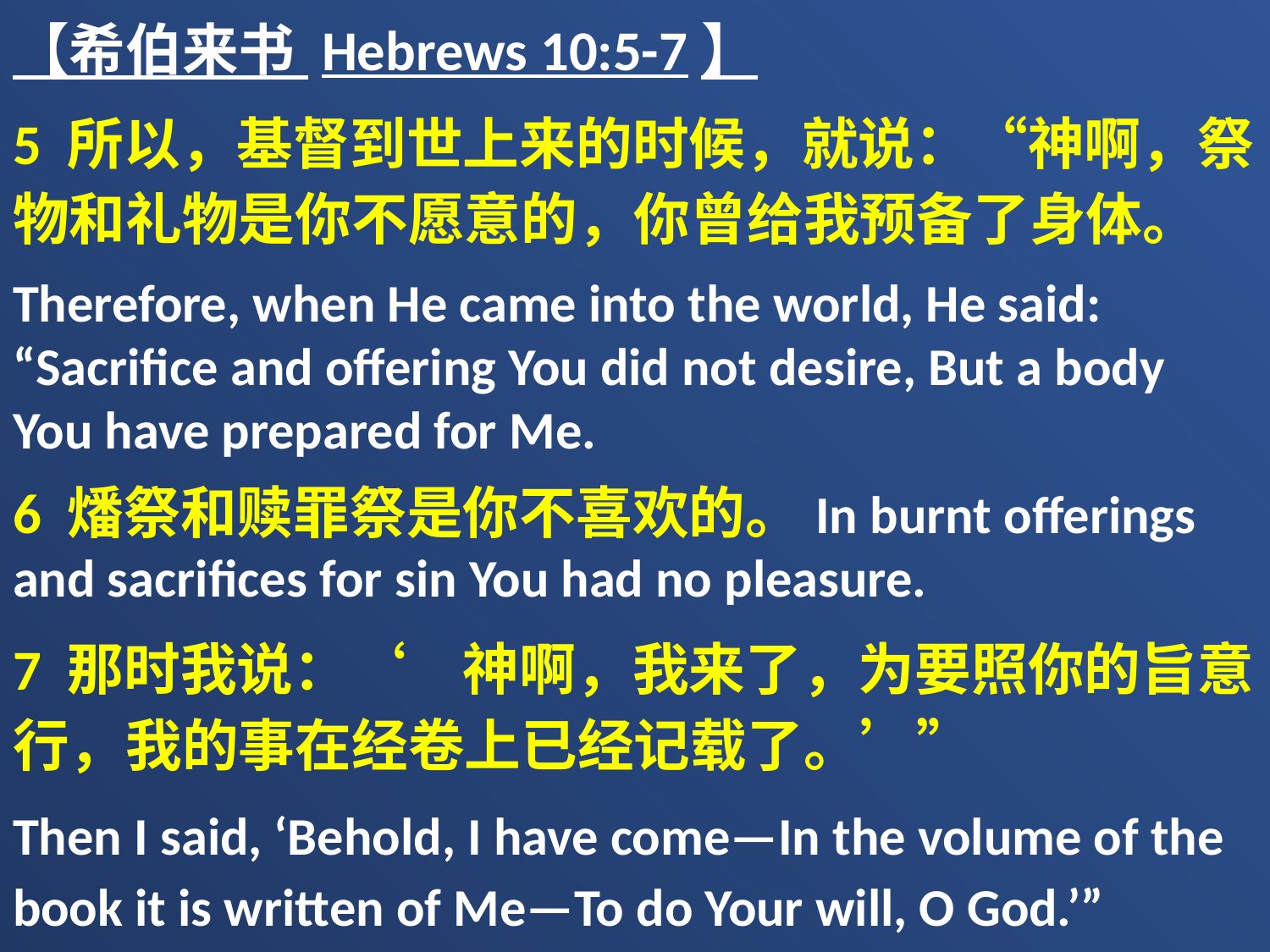

【希伯来书 Hebrews 10:5-7】
5 所以，基督到世上来的时候，就说：“神啊，祭物和礼物是你不愿意的，你曾给我预备了身体。
Therefore, when He came into the world, He said: “Sacrifice and offering You did not desire, But a body You have prepared for Me.
6 燔祭和赎罪祭是你不喜欢的。In burnt offerings and sacrifices for sin You had no pleasure.
7 那时我说：‘　神啊，我来了，为要照你的旨意行，我的事在经卷上已经记载了。’”
Then I said, ‘Behold, I have come—In the volume of the book it is written of Me—To do Your will, O God.’”